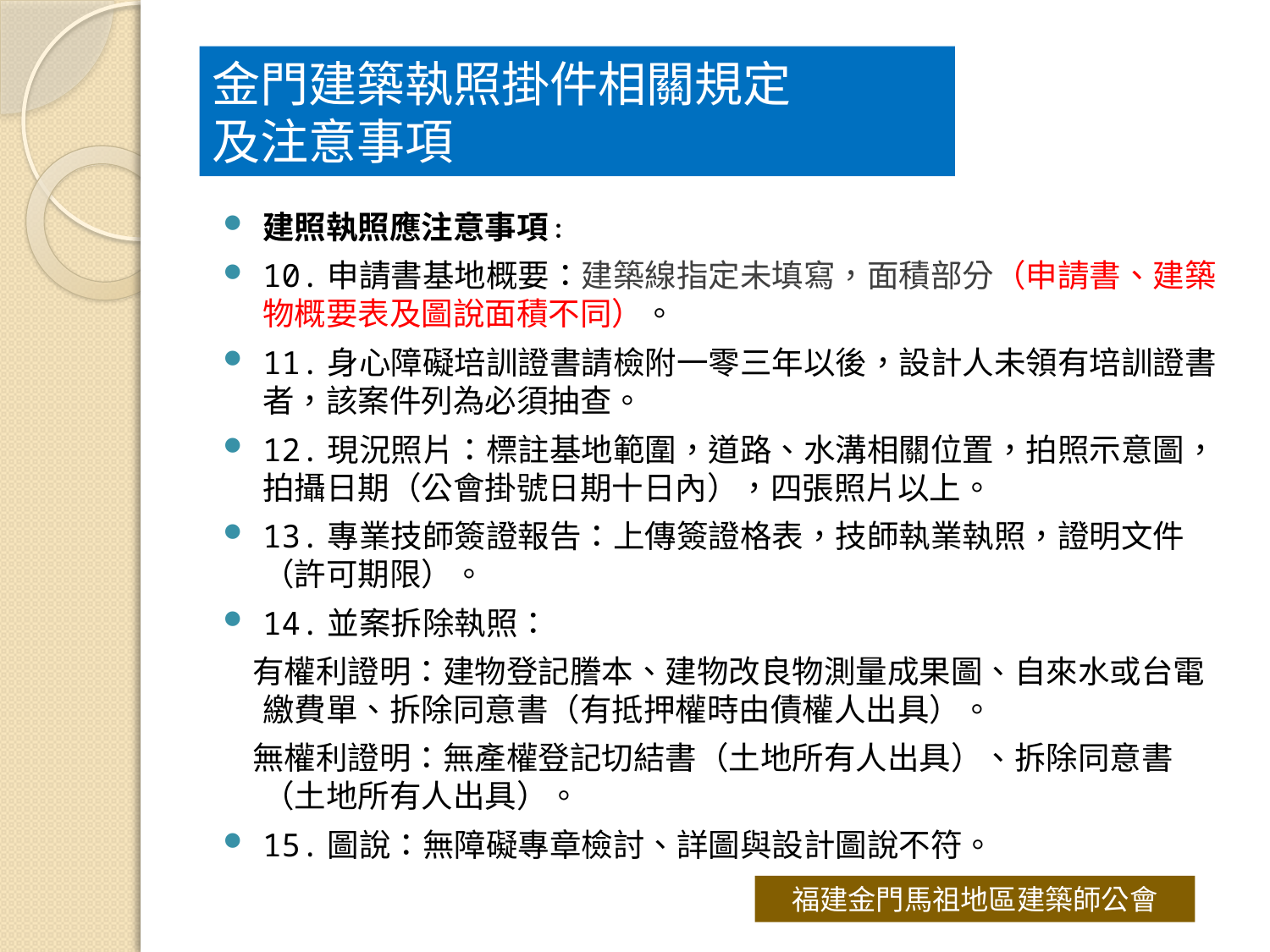

# 金門建築執照掛件相關規定 及注意事項
建照執照應注意事項：
10.申請書基地概要：建築線指定未填寫，面積部分（申請書、建築物概要表及圖說面積不同）。
11.身心障礙培訓證書請檢附一零三年以後，設計人未領有培訓證書者，該案件列為必須抽查。
12.現況照片：標註基地範圍，道路、水溝相關位置，拍照示意圖，拍攝日期（公會掛號日期十日內），四張照片以上。
13.專業技師簽證報告：上傳簽證格表，技師執業執照，證明文件（許可期限）。
14.並案拆除執照：
   有權利證明：建物登記謄本、建物改良物測量成果圖、自來水或台電繳費單、拆除同意書（有抵押權時由債權人出具）。
   無權利證明：無產權登記切結書（土地所有人出具）、拆除同意書（土地所有人出具）。
15.圖說：無障礙專章檢討、詳圖與設計圖說不符。
福建金門馬祖地區建築師公會